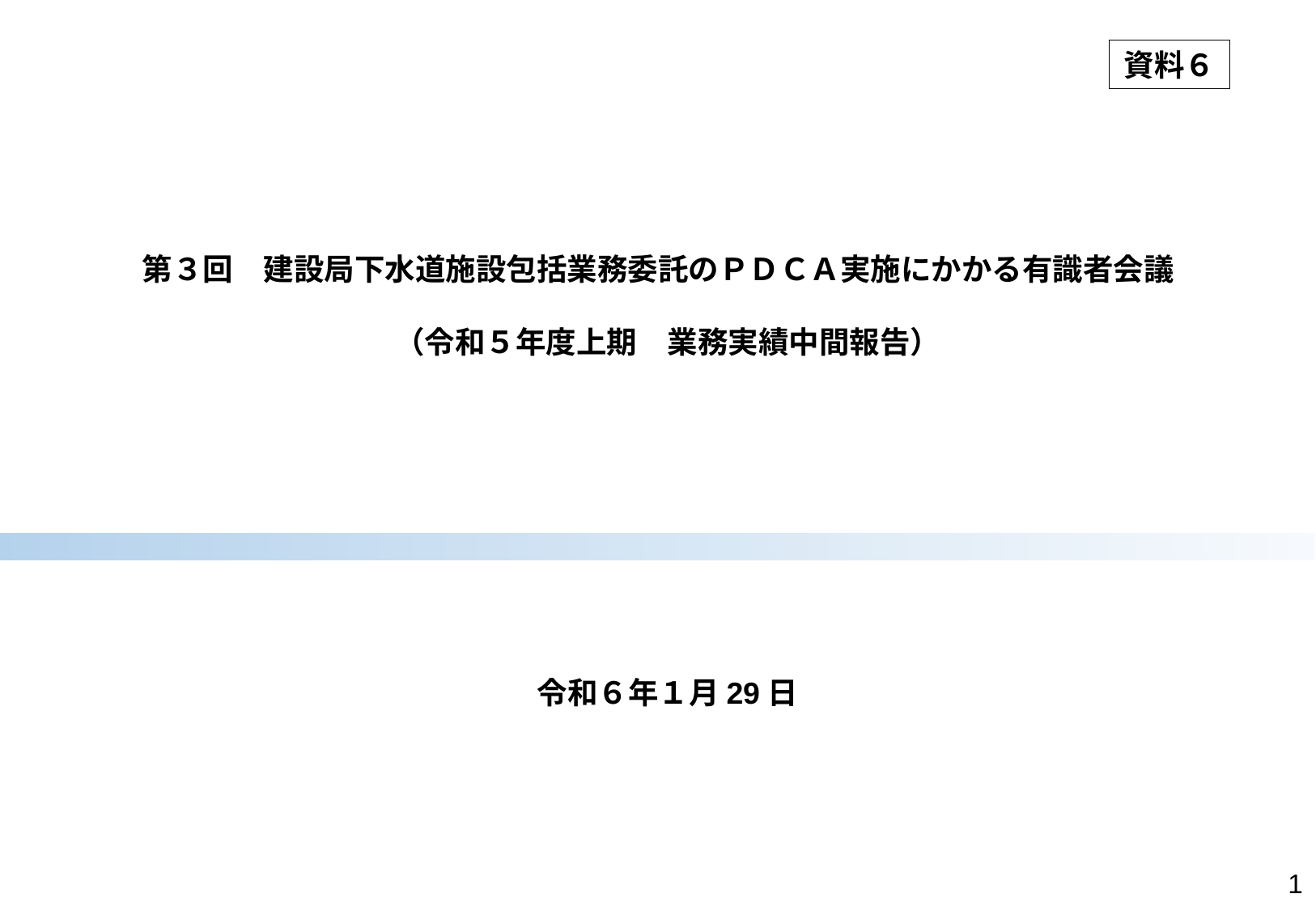

資料６
第３回　建設局下水道施設包括業務委託のＰＤＣＡ実施にかかる有識者会議

（令和５年度上期　業務実績中間報告）
令和６年１月29日
1